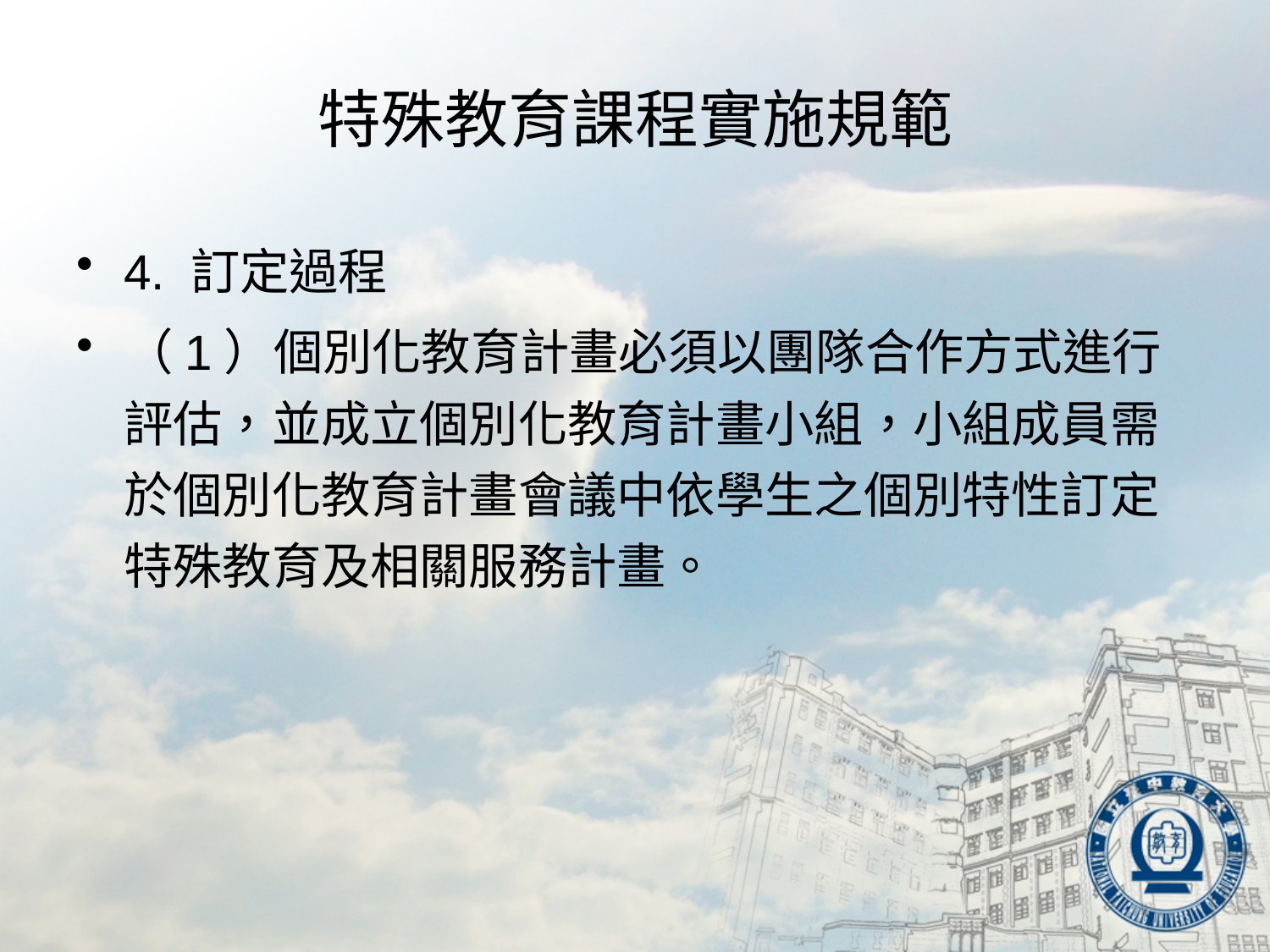

# 特殊教育課程實施規範
4. 訂定過程
（1）個別化教育計畫必須以團隊合作方式進行評估，並成立個別化教育計畫小組，小組成員需於個別化教育計畫會議中依學生之個別特性訂定特殊教育及相關服務計畫。